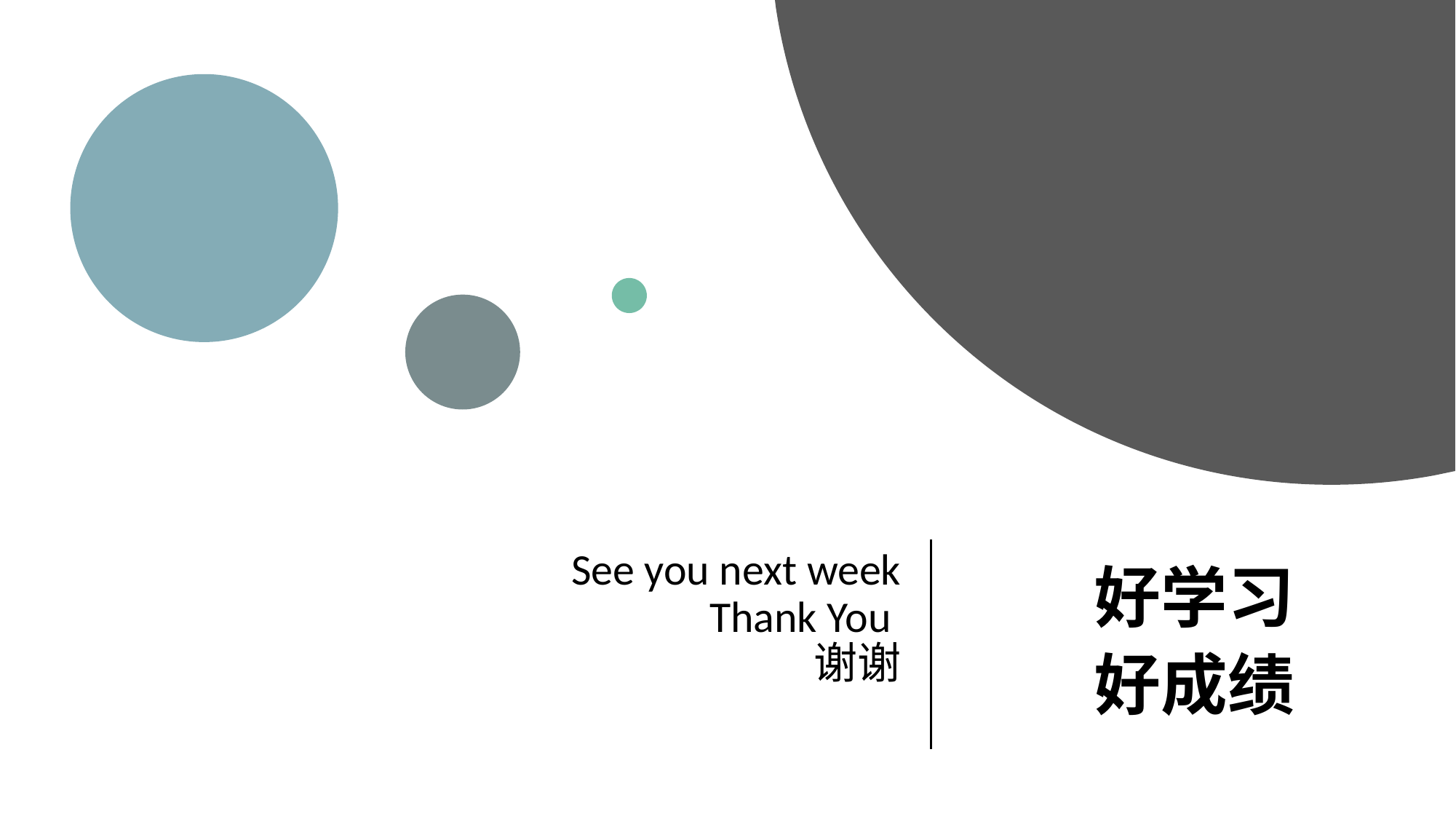

# See you next week Thank You 谢谢
好学习
好成绩